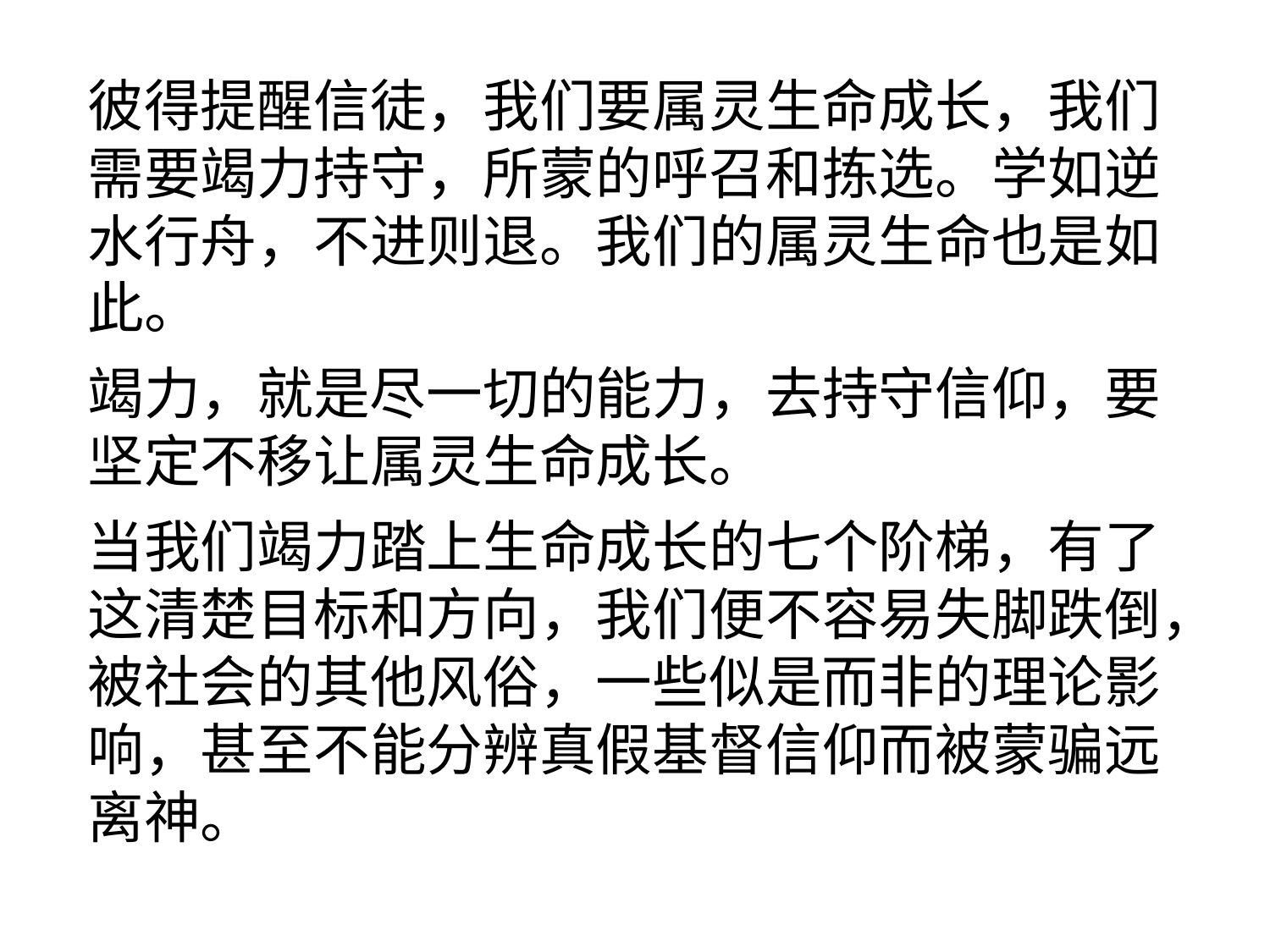

彼得提醒信徒，我们要属灵生命成长，我们需要竭力持守，所蒙的呼召和拣选。学如逆水行舟，不进则退。我们的属灵生命也是如此。
竭力，就是尽一切的能力，去持守信仰，要坚定不移让属灵生命成长。
当我们竭力踏上生命成长的七个阶梯，有了这清楚目标和方向，我们便不容易失脚跌倒，被社会的其他风俗，一些似是而非的理论影响，甚至不能分辨真假基督信仰而被蒙骗远离神。